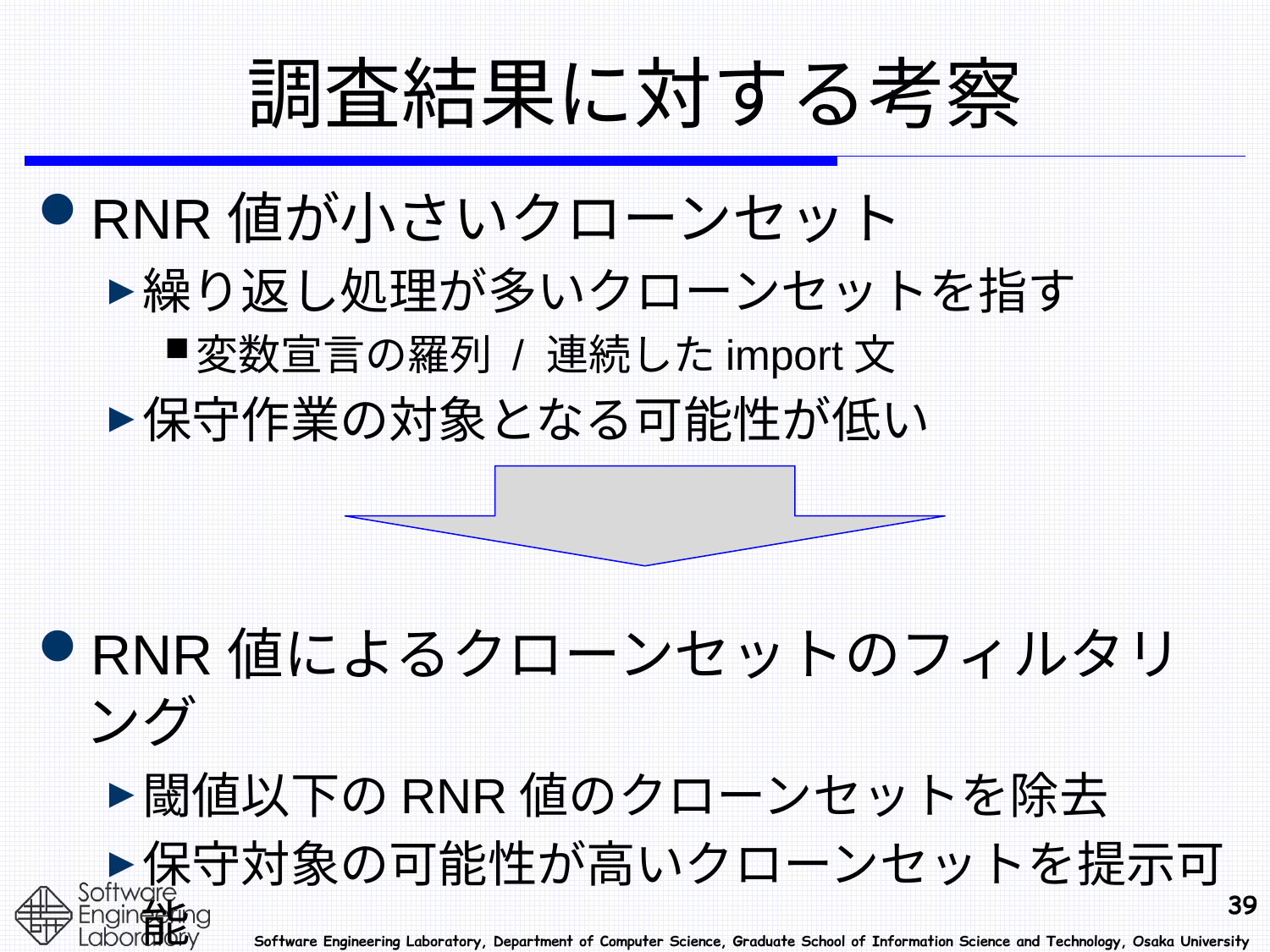

# 調査結果に対する考察
RNR値が小さいクローンセット
繰り返し処理が多いクローンセットを指す
変数宣言の羅列 / 連続したimport文
保守作業の対象となる可能性が低い

RNR値によるクローンセットのフィルタリング
閾値以下のRNR値のクローンセットを除去
保守対象の可能性が高いクローンセットを提示可能